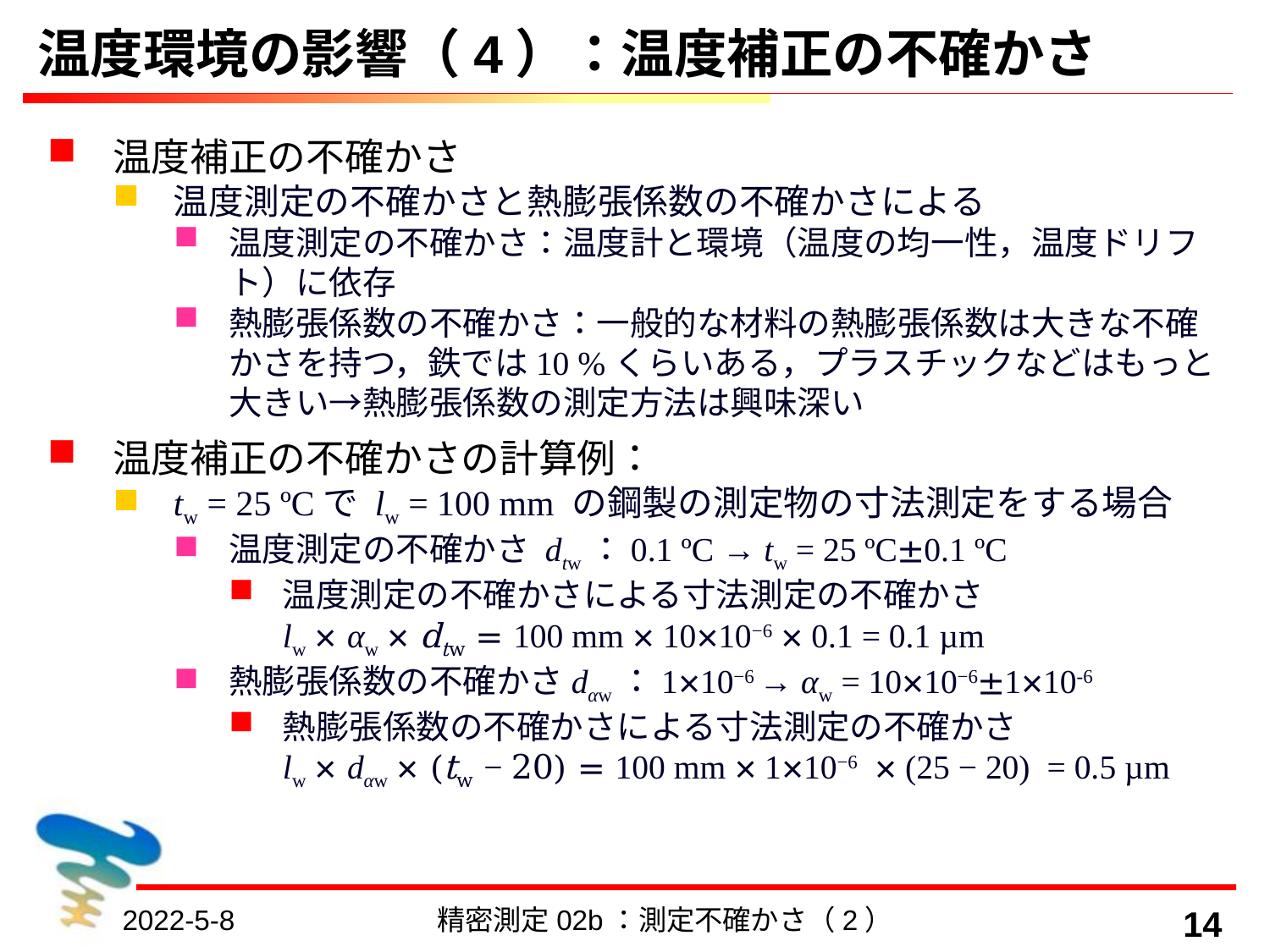

# 温度環境の影響（4）：温度補正の不確かさ
温度補正の不確かさ
温度測定の不確かさと熱膨張係数の不確かさによる
温度測定の不確かさ：温度計と環境（温度の均一性，温度ドリフト）に依存
熱膨張係数の不確かさ：一般的な材料の熱膨張係数は大きな不確かさを持つ，鉄では10 %くらいある，プラスチックなどはもっと大きい→熱膨張係数の測定方法は興味深い
温度補正の不確かさの計算例：
tw = 25 ºCで lw = 100 mm の鋼製の測定物の寸法測定をする場合
温度測定の不確かさ dtw：0.1 ºC → tw = 25 ºC±0.1 ºC
温度測定の不確かさによる寸法測定の不確かさ
lw × αw × dtw = 100 mm × 10×10−6 × 0.1 = 0.1 µm
熱膨張係数の不確かさdαw：1×10−6 → αw = 10×10−6±1×10-6
熱膨張係数の不確かさによる寸法測定の不確かさ
lw × dαw × (tw − 20) = 100 mm × 1×10−6  × (25 − 20)  = 0.5 µm
2022-5-8
精密測定02b：測定不確かさ（2）
14